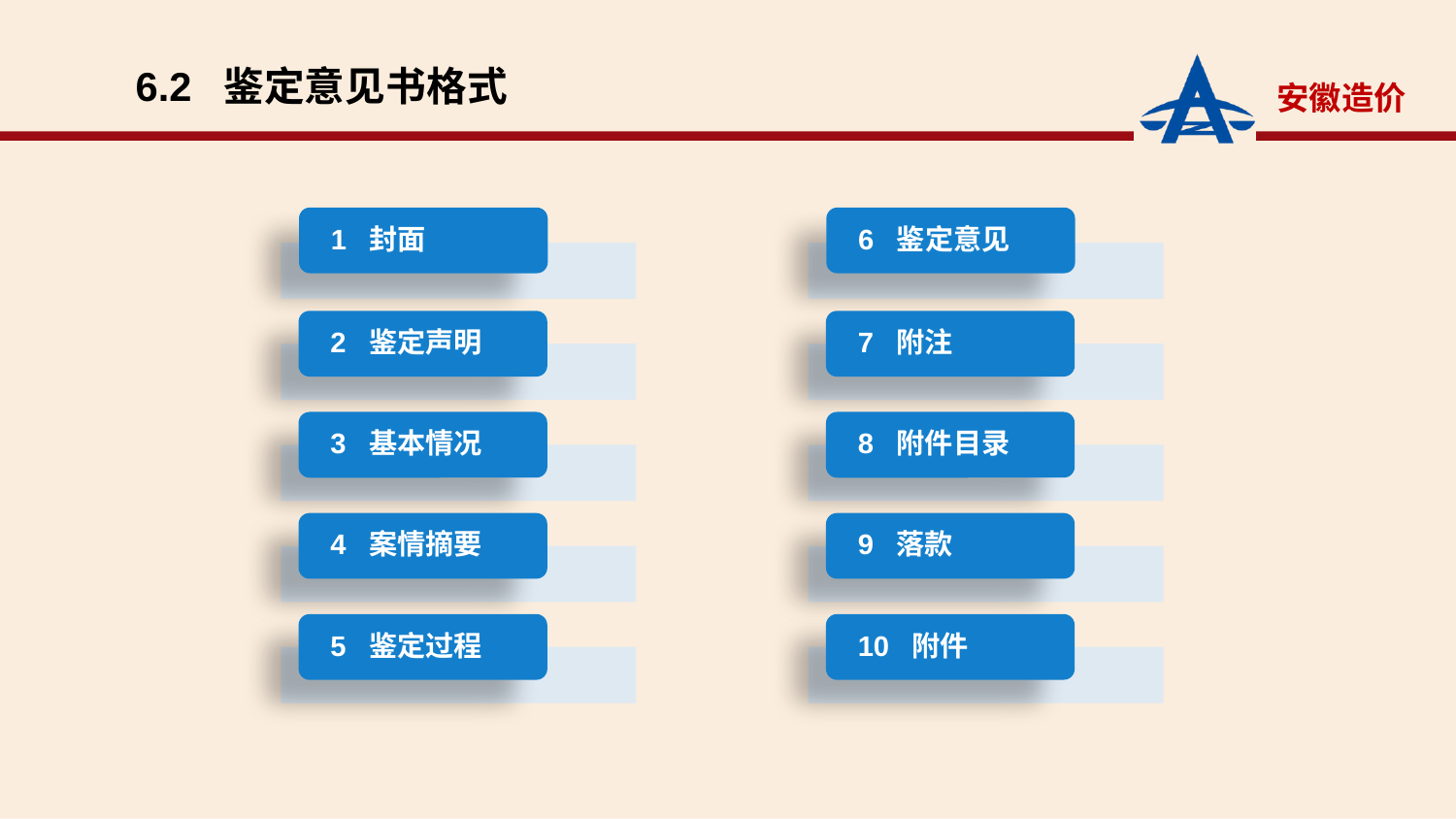

6.2  鉴定意见书格式
  1  封面
  2  鉴定声明
  3  基本情况
  4  案情摘要
  5  鉴定过程
  6  鉴定意见
  7  附注
  8  附件目录
  9  落款
  10  附件